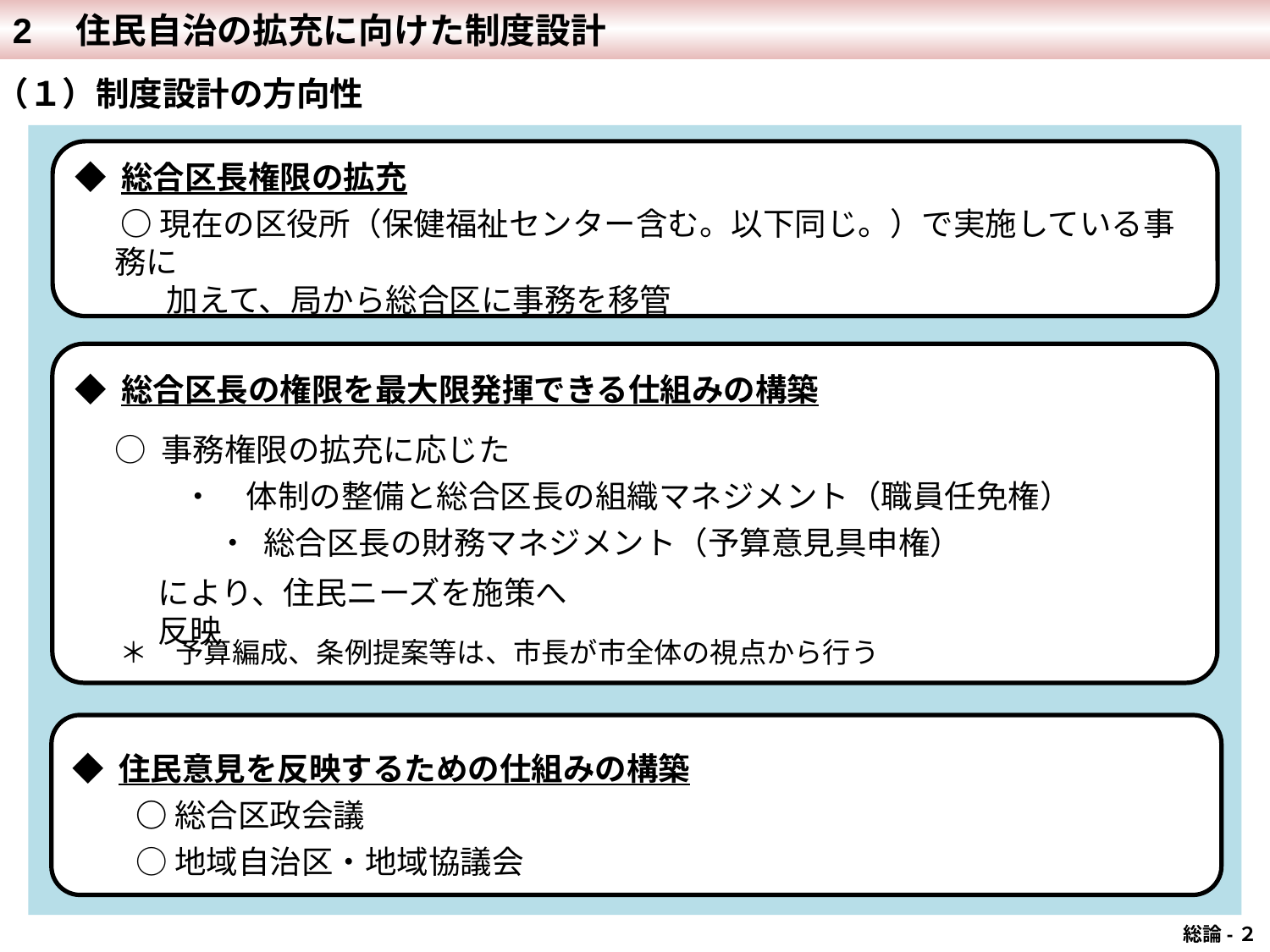

2　住民自治の拡充に向けた制度設計
（１）制度設計の方向性

◆ 総合区長権限の拡充

　  ○ 現在の区役所（保健福祉センター含む。以下同じ。）で実施している事務に
　　    加えて、局から総合区に事務を移管

◆ 総合区長の権限を最大限発揮できる仕組みの構築
 ○ 事務権限の拡充に応じた

     　・　体制の整備と総合区長の組織マネジメント（職員任免権）

 　　　・  総合区長の財務マネジメント（予算意見具申権）

により、住民ニーズを施策へ反映
＊　予算編成、条例提案等は、市長が市全体の視点から行う
◆ 住民意見を反映するための仕組みの構築

　　○ 総合区政会議

　　○ 地域自治区・地域協議会
 総論-２